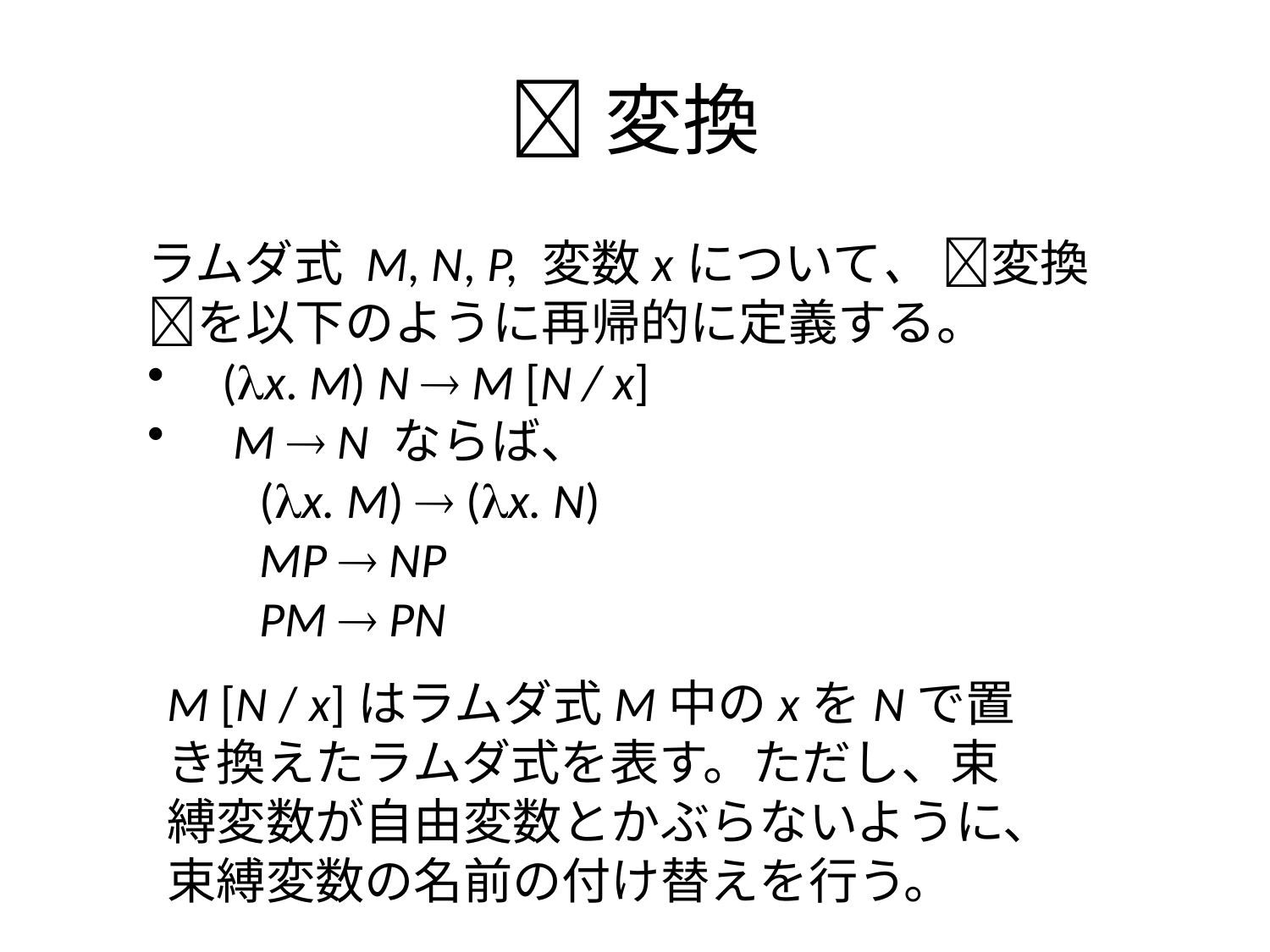

β変換
ラムダ式 M, N, P, 変数xについて、 β変換→を以下のように再帰的に定義する。
 (λx. M) N → M [N / x]
  M → N ならば、
          (λx. M) → (λx. N)
          MP → NP
          PM → PN
M [N / x]はラムダ式M中のxをNで置き換えたラムダ式を表す。ただし、束縛変数が自由変数とかぶらないように、束縛変数の名前の付け替えを行う。